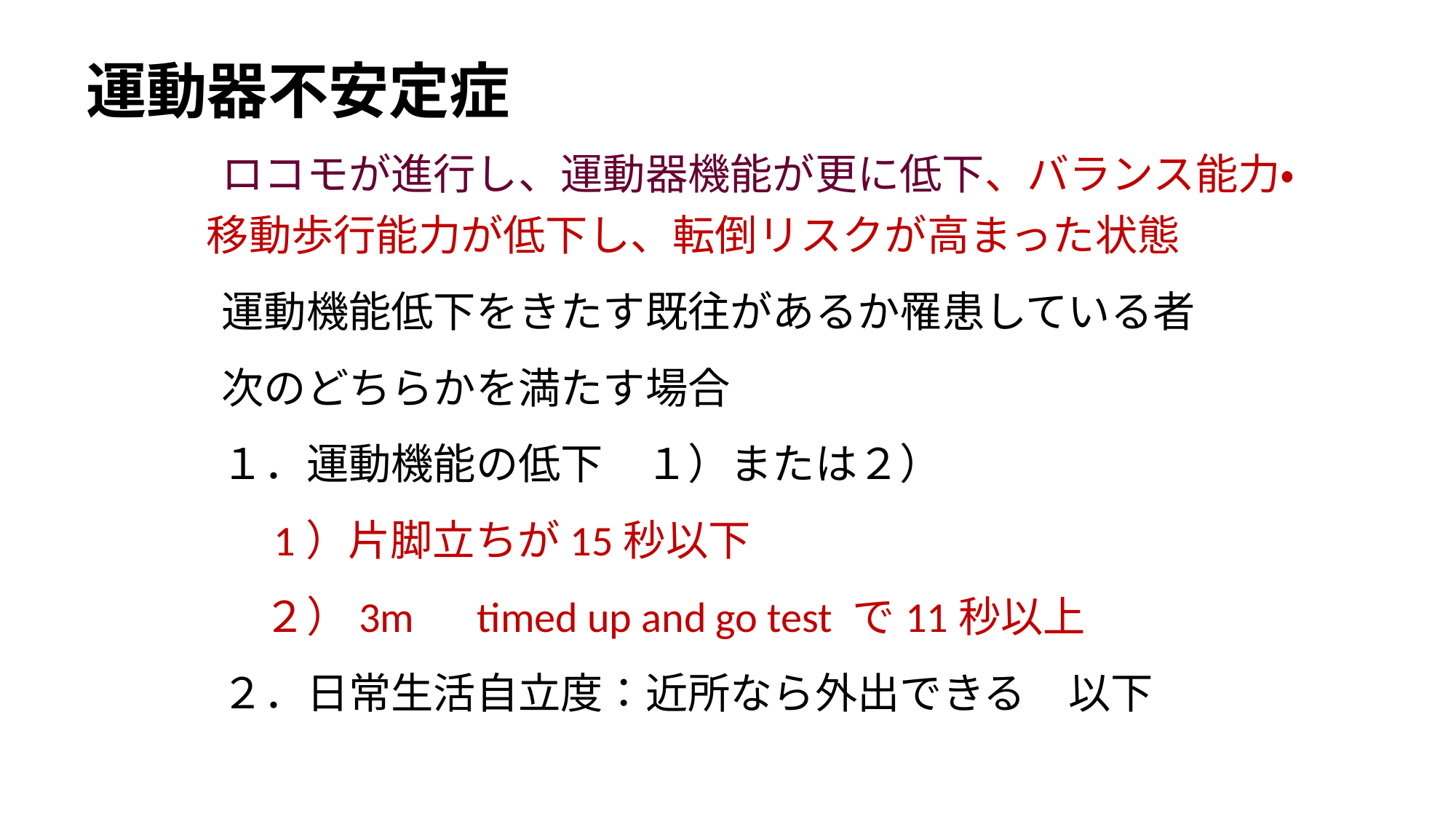

運動器不安定症
　ロコモが進行し、運動器機能が更に低下、バランス能力・移動歩行能力が低下し、転倒リスクが高まった状態
　運動機能低下をきたす既往があるか罹患している者
　次のどちらかを満たす場合
　１．運動機能の低下　１）または２）
　　1）片脚立ちが15秒以下
　　２）3m　timed up and go test で11秒以上
　２．日常生活自立度：近所なら外出できる　以下